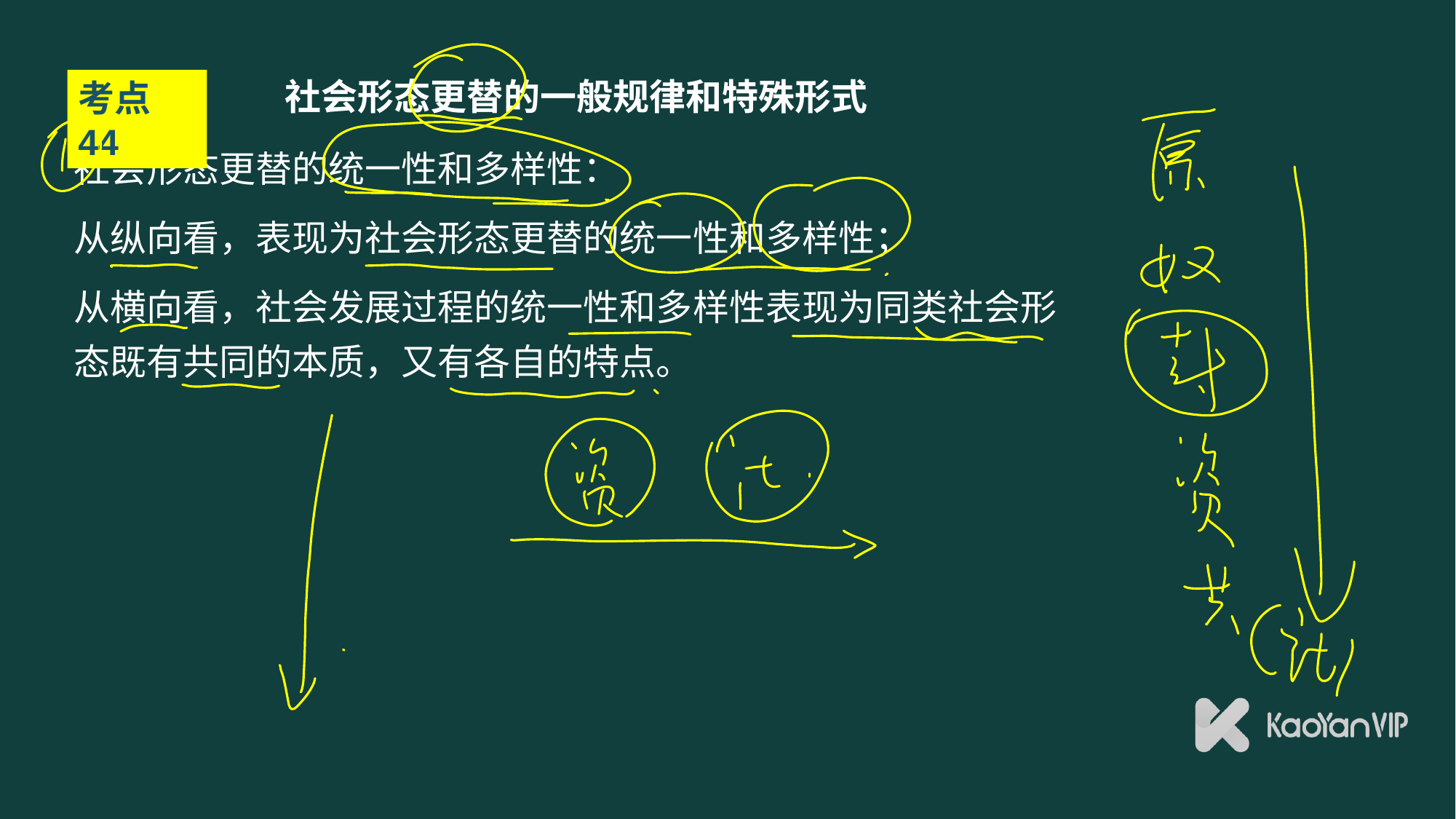

# 社会形态更替的一般规律和特殊形式
考点44
社会形态更替的统一性和多样性：
从纵向看，表现为社会形态更替的统一性和多样性；
从横向看，社会发展过程的统一性和多样性表现为同类社会形态既有共同的本质，又有各自的特点。